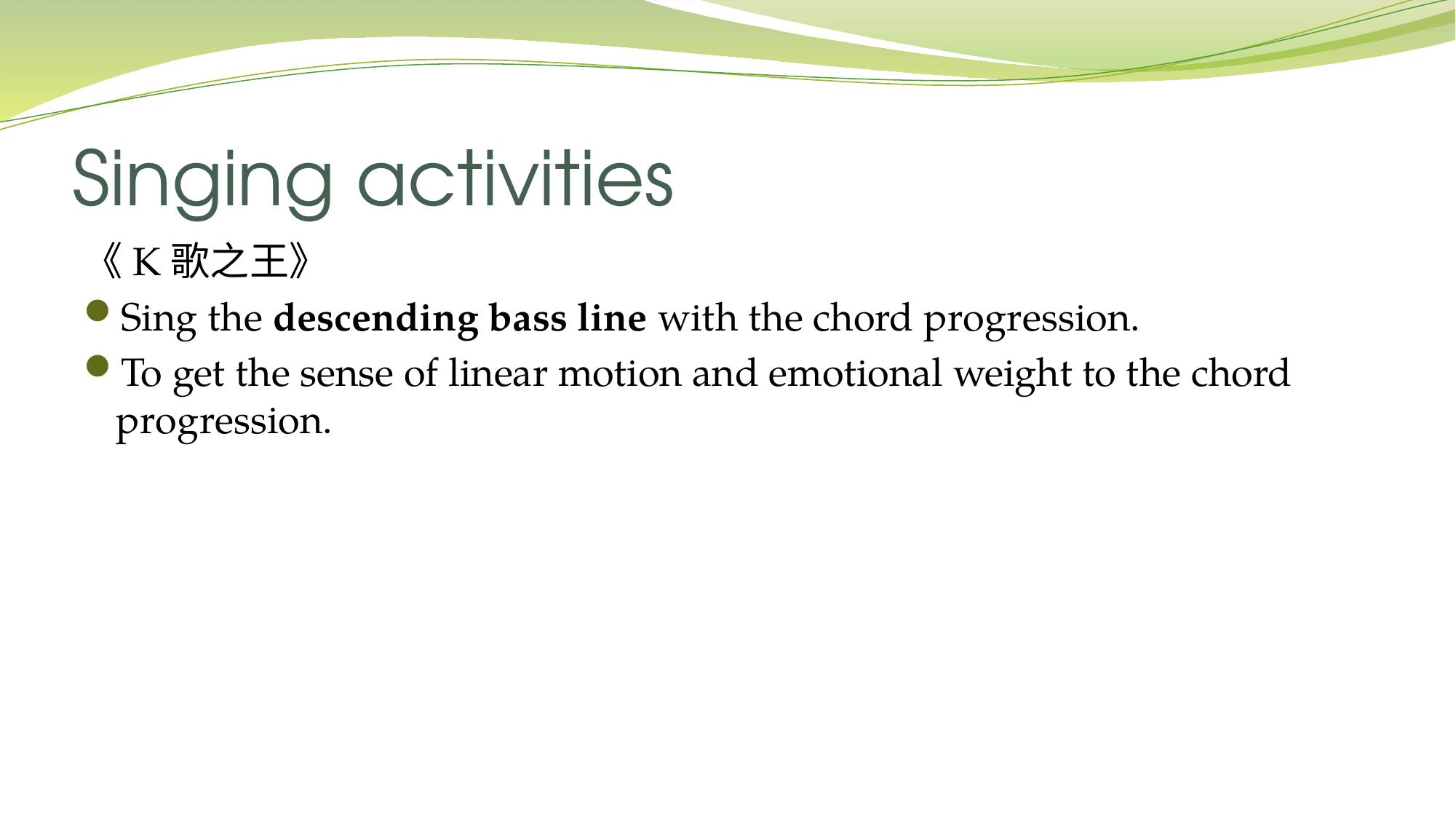

# Singing activities
《K歌之王》
Sing the descending bass line with the chord progression.
To get the sense of linear motion and emotional weight to the chord progression.